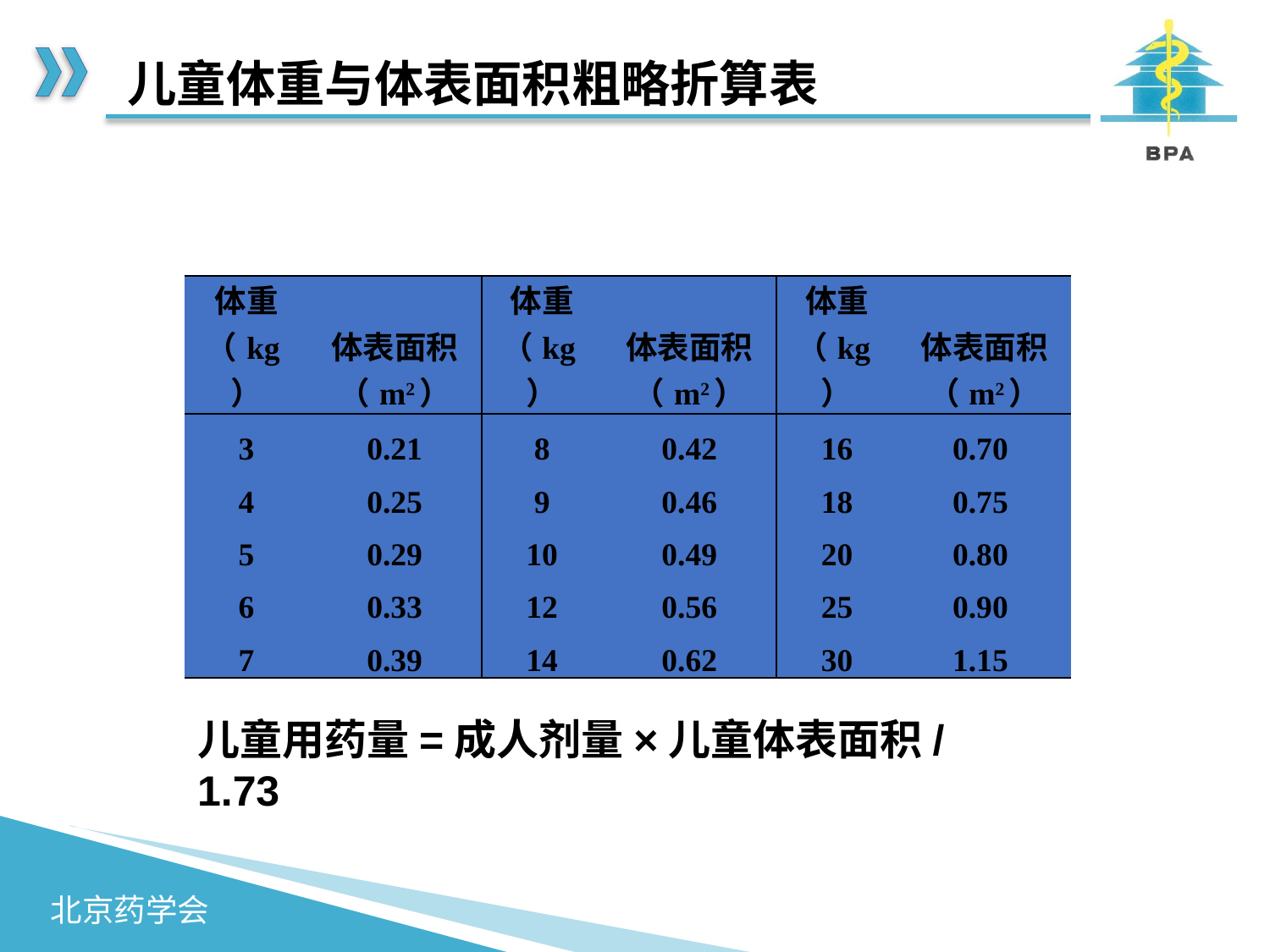

# 儿童体重与体表面积粗略折算表
| 体重（kg） | 体表面积（m2） | 体重（kg） | 体表面积（m2） | 体重（kg） | 体表面积（m2） |
| --- | --- | --- | --- | --- | --- |
| 3 | 0.21 | 8 | 0.42 | 16 | 0.70 |
| 4 | 0.25 | 9 | 0.46 | 18 | 0.75 |
| 5 | 0.29 | 10 | 0.49 | 20 | 0.80 |
| 6 | 0.33 | 12 | 0.56 | 25 | 0.90 |
| 7 | 0.39 | 14 | 0.62 | 30 | 1.15 |
儿童用药量=成人剂量×儿童体表面积/1.73